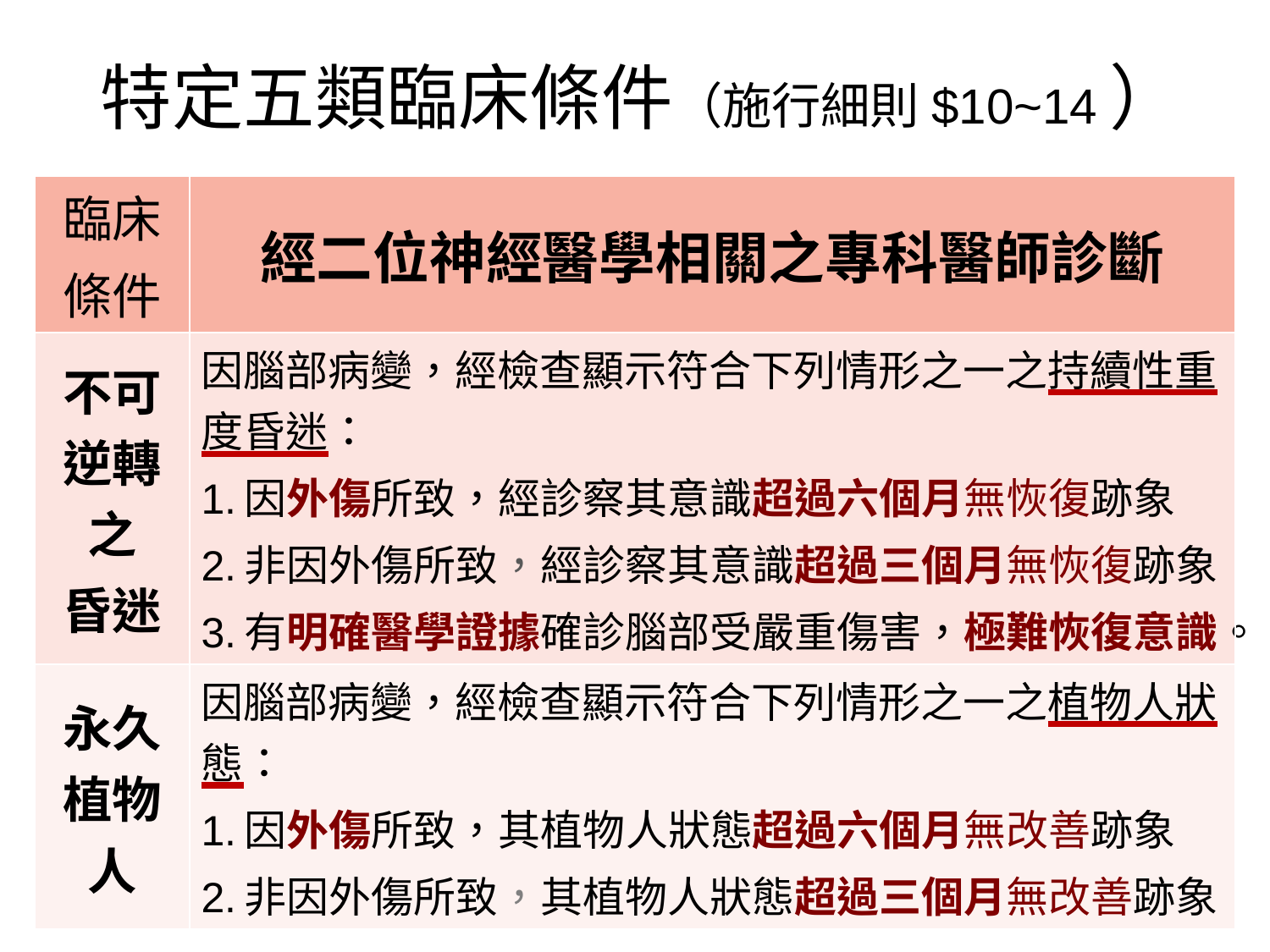

特定五類臨床條件（施行細則$10~14）
| 臨床 條件 | 經二位神經醫學相關之專科醫師診斷 |
| --- | --- |
| 不可逆轉之 昏迷 | 因腦部病變，經檢查顯示符合下列情形之一之持續性重度昏迷： 因外傷所致，經診察其意識超過六個月無恢復跡象 非因外傷所致，經診察其意識超過三個月無恢復跡象 有明確醫學證據確診腦部受嚴重傷害，極難恢復意識。 |
| 永久植物人 | 因腦部病變，經檢查顯示符合下列情形之一之植物人狀態： 因外傷所致，其植物人狀態超過六個月無改善跡象 非因外傷所致，其植物人狀態超過三個月無改善跡象 |